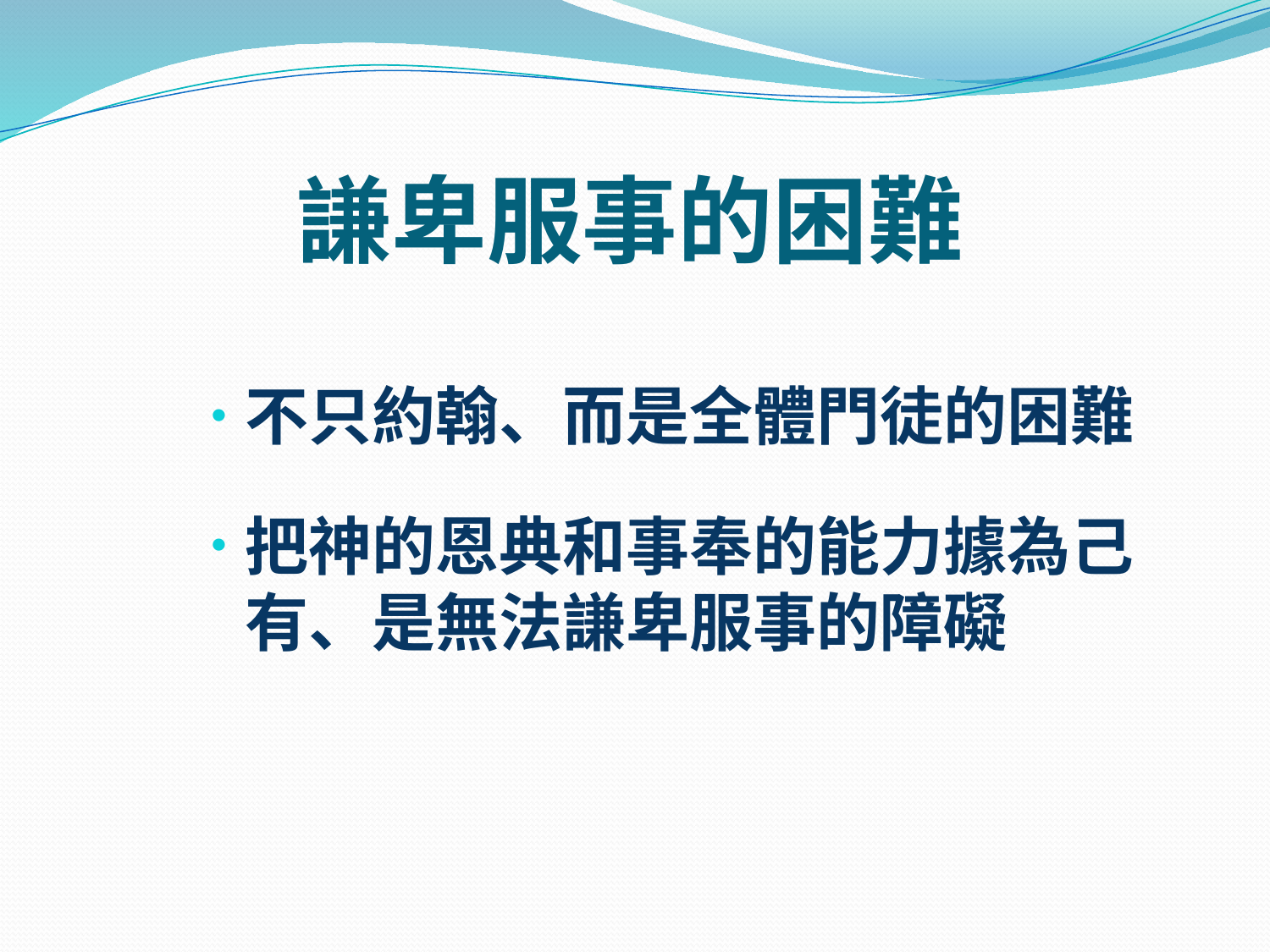

# 謙卑服事的困難
不只約翰、而是全體門徒的困難

把神的恩典和事奉的能力據為己有、是無法謙卑服事的障礙